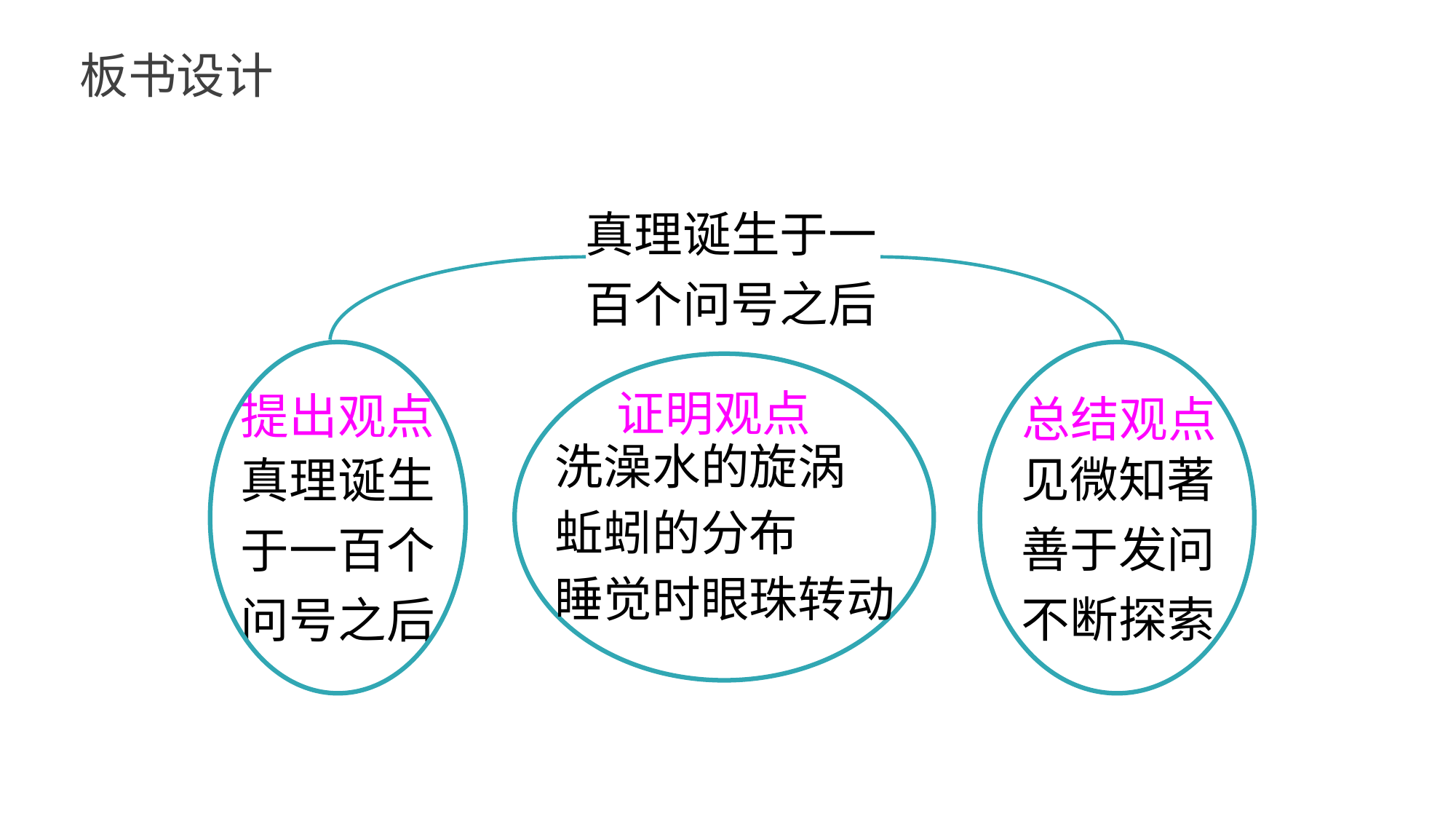

板书设计
真理诞生于一百个问号之后

证明观点
提出观点
总结观点
洗澡水的旋涡
蚯蚓的分布
睡觉时眼珠转动
见微知著
善于发问
不断探索
真理诞生
于一百个
问号之后